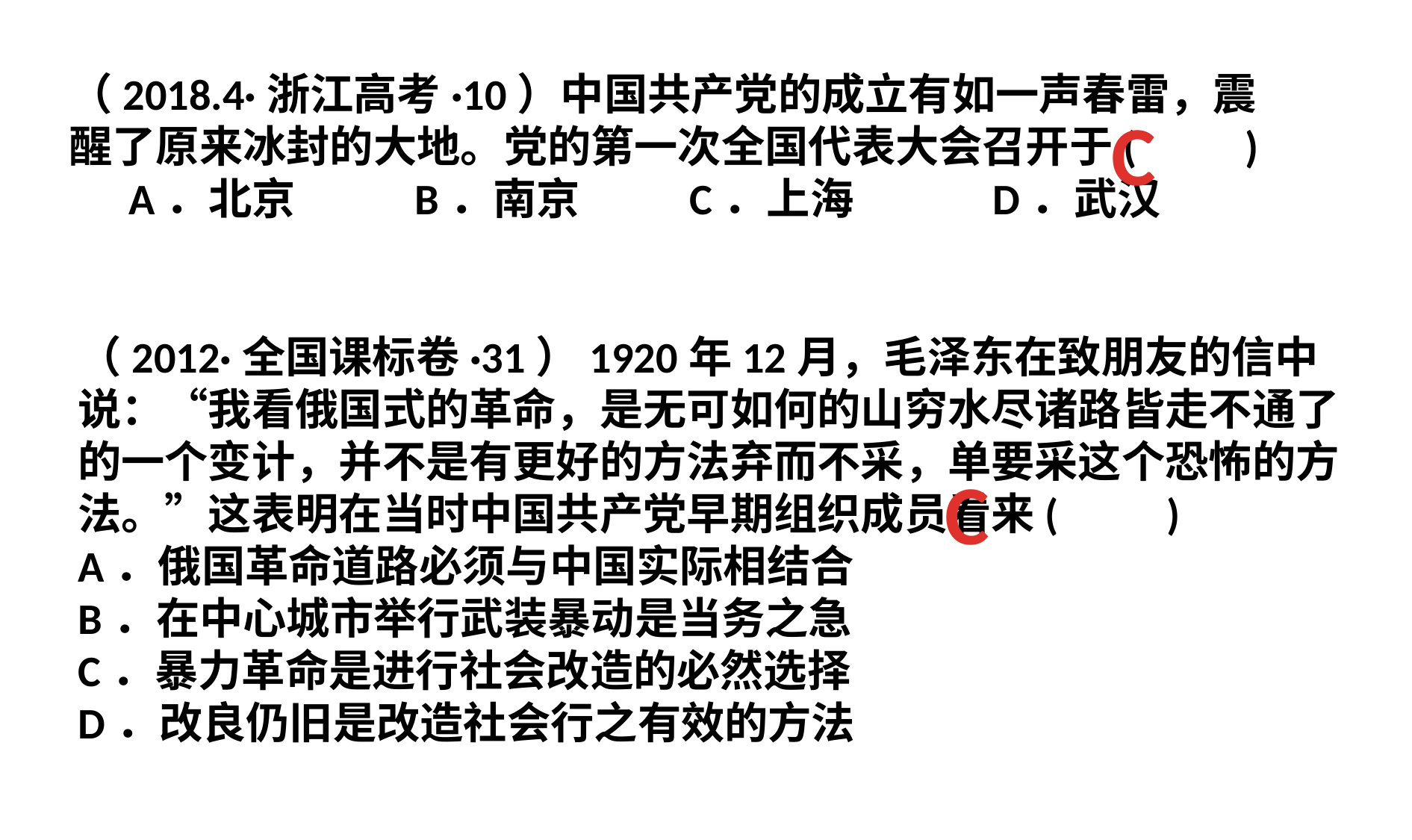

（2018.4·浙江高考·10）中国共产党的成立有如一声春雷，震醒了原来冰封的大地。党的第一次全国代表大会召开于(　　)
      A．北京           B．南京          C．上海             D．武汉
C
（2012·全国课标卷·31）1920年12月，毛泽东在致朋友的信中说：“我看俄国式的革命，是无可如何的山穷水尽诸路皆走不通了的一个变计，并不是有更好的方法弃而不采，单要采这个恐怖的方法。”这表明在当时中国共产党早期组织成员看来(　　)
A．俄国革命道路必须与中国实际相结合
B．在中心城市举行武装暴动是当务之急
C．暴力革命是进行社会改造的必然选择
D．改良仍旧是改造社会行之有效的方法
C